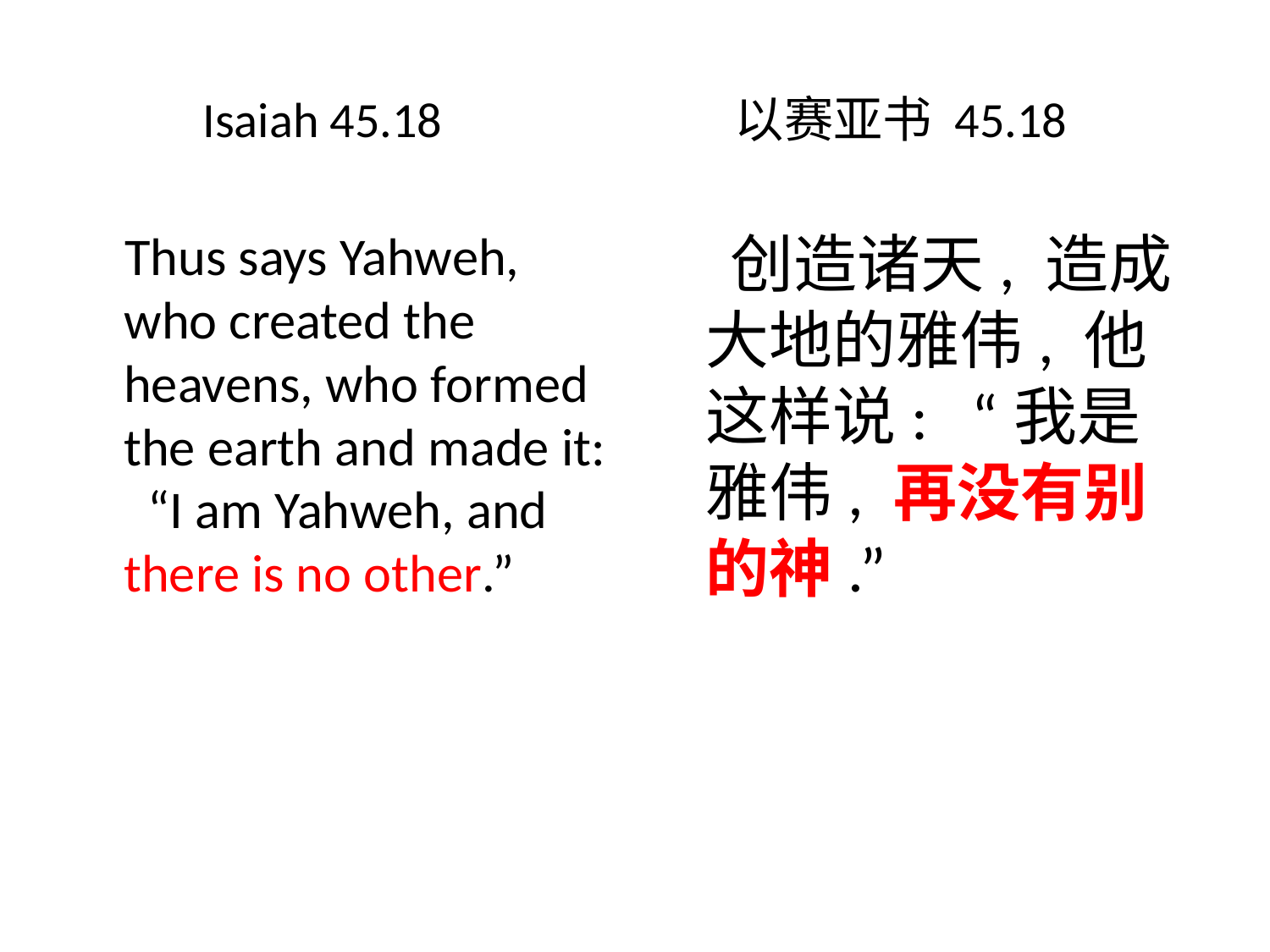

# Isaiah 45.18                         以赛亚书 45.18
    Thus says Yahweh, who created the heavens, who formed the earth and made it:   “I am Yahweh, and there is no other.”
    创造诸天, 造成大地的雅伟, 他这样说:   “我是雅伟, 再没有别的神.”